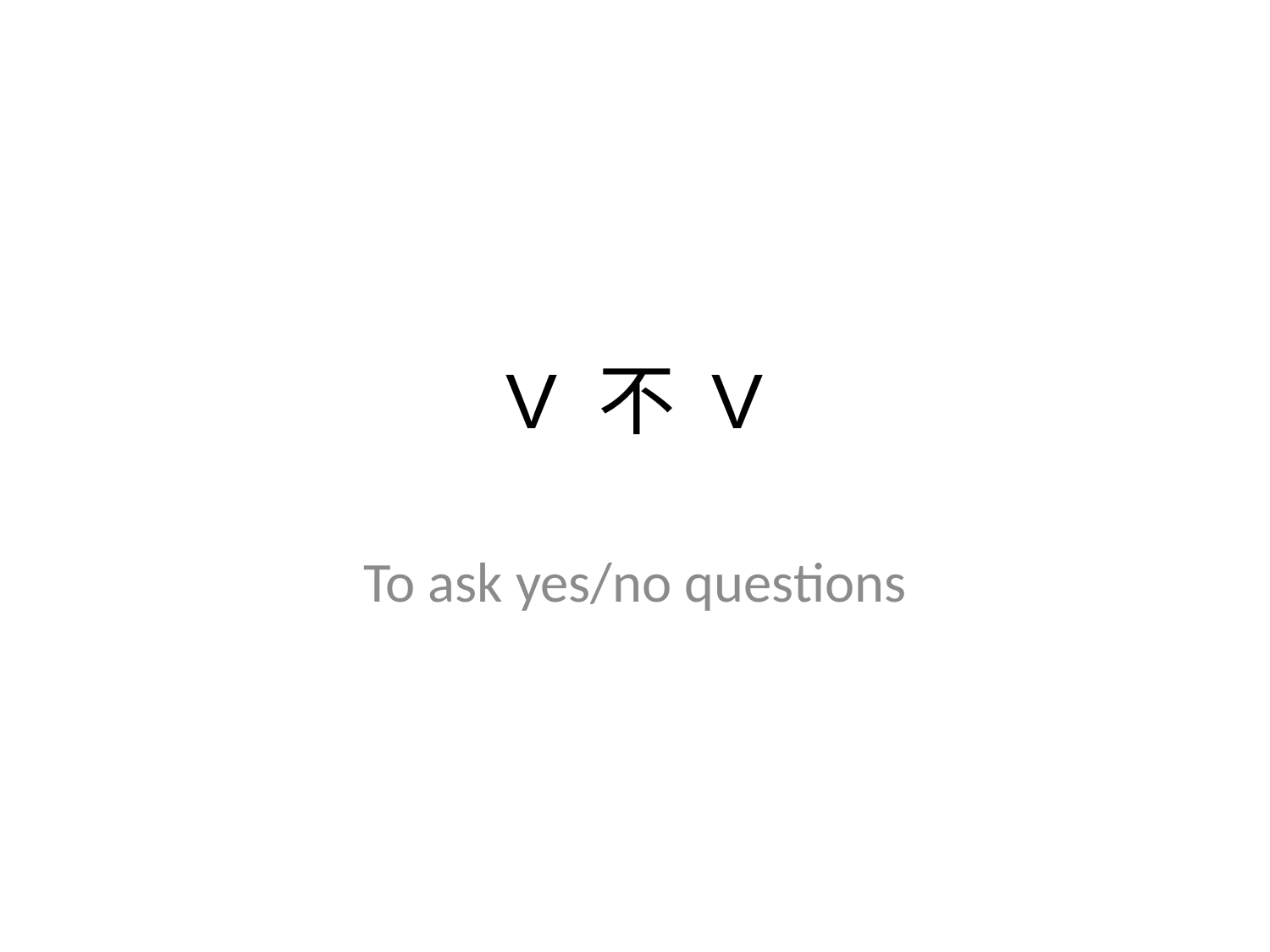

# V 不 V
To ask yes/no questions